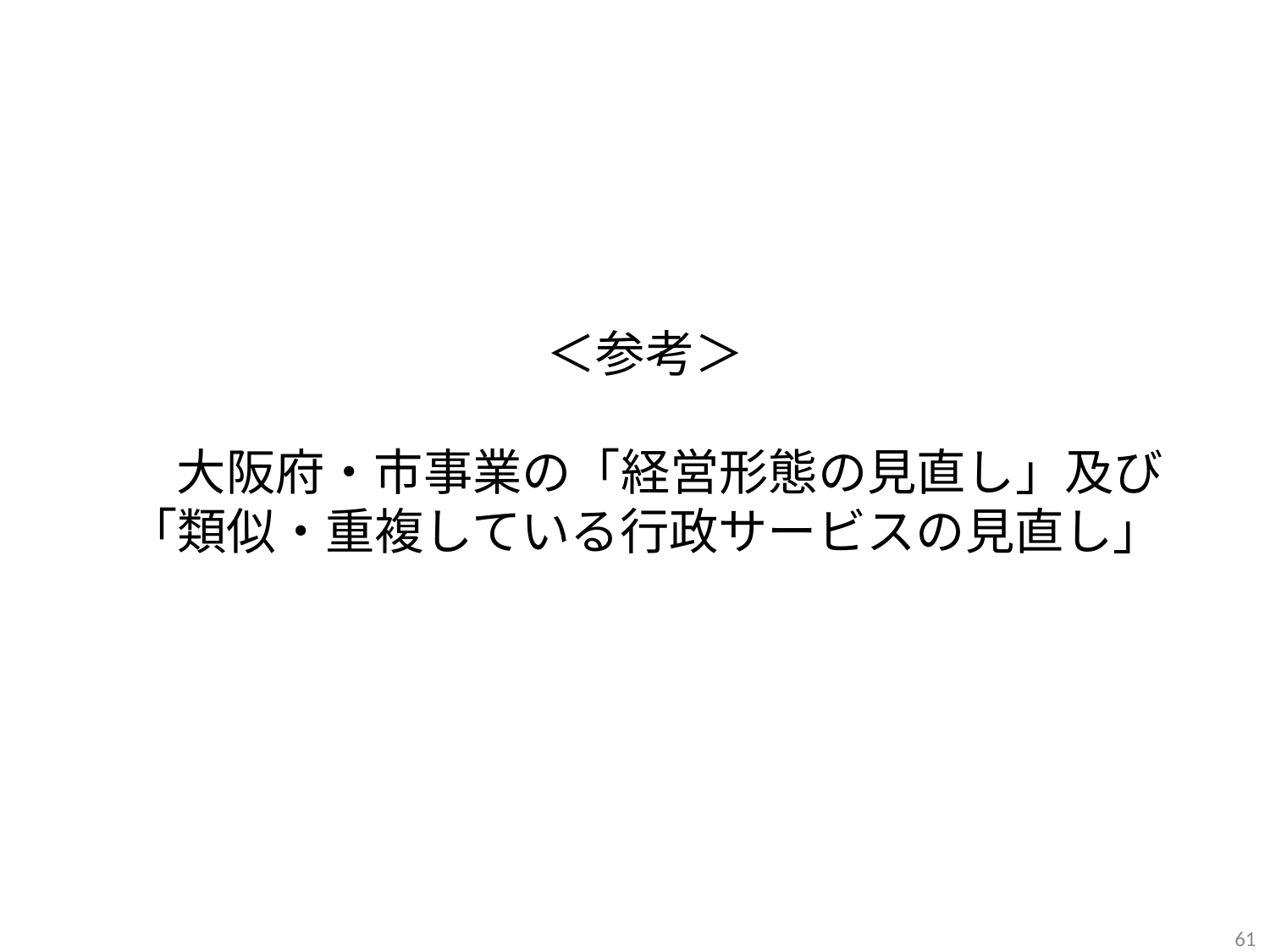

＜参考＞

　大阪府・市事業の「経営形態の見直し」及び
「類似・重複している行政サービスの見直し」
61